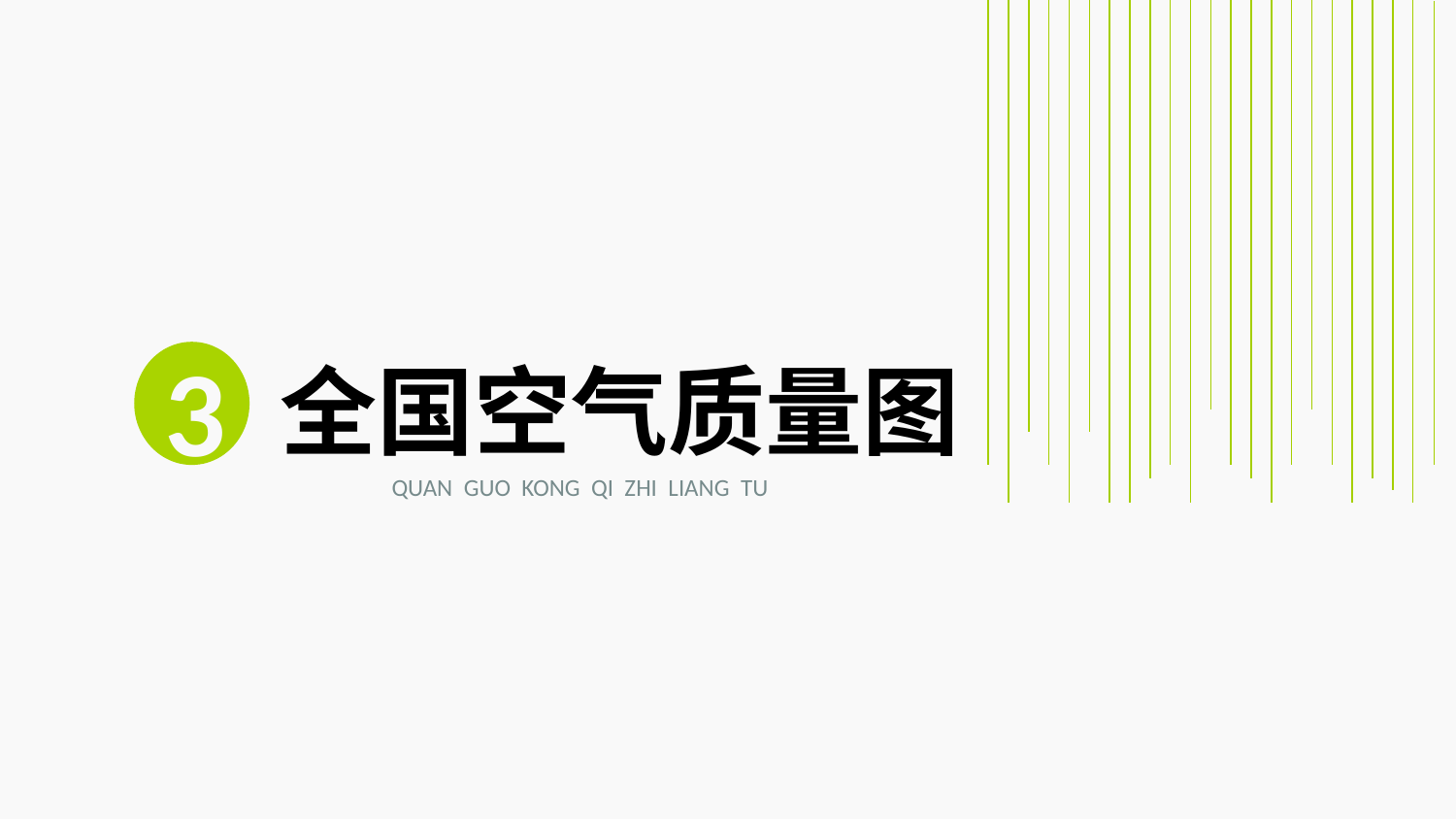

3

# 全国空气质量图
                    QUAN  GUO  KONG  QI  ZHI  LIANG  TU